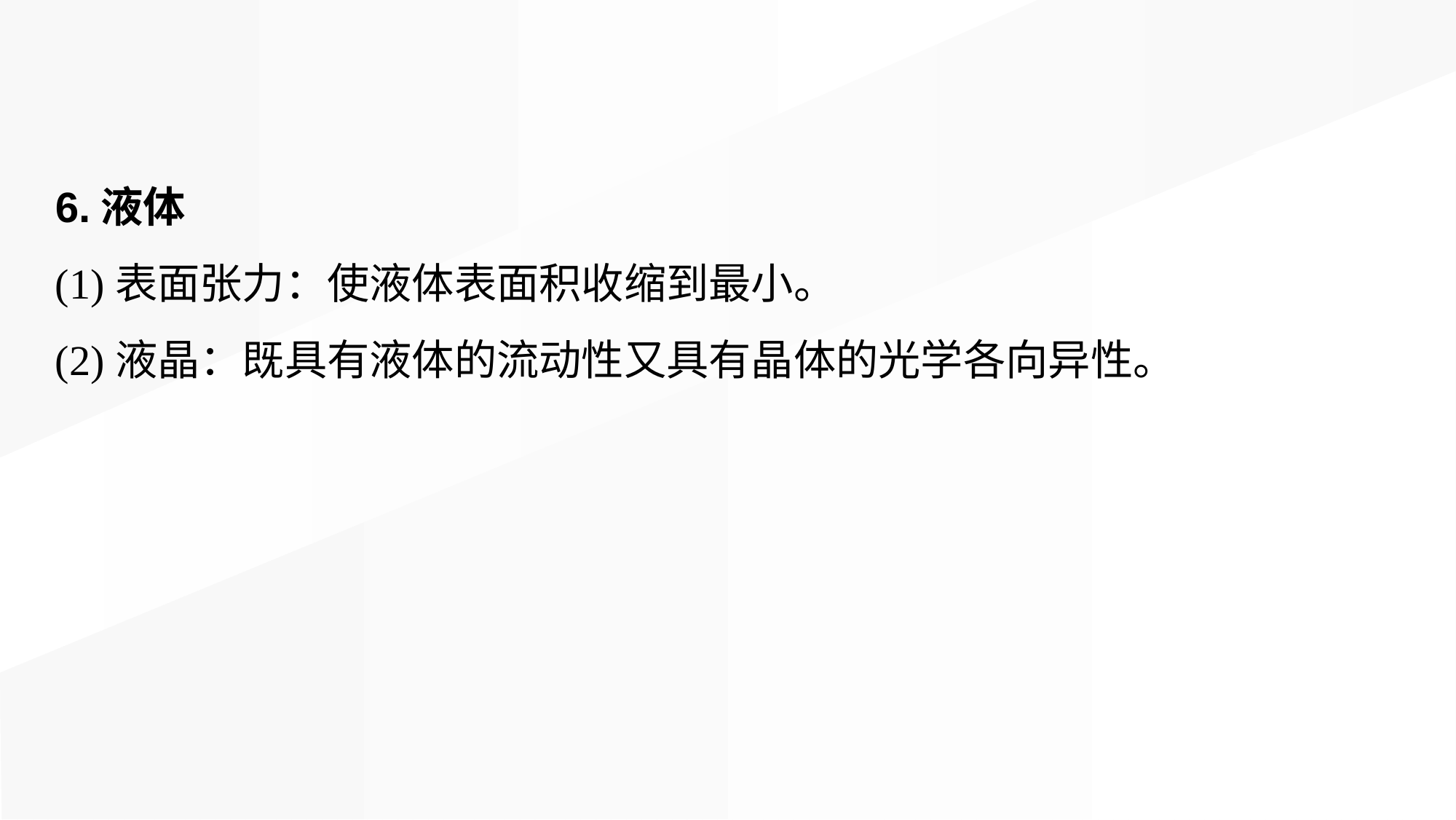

6.液体
(1)表面张力：使液体表面积收缩到最小。
(2)液晶：既具有液体的流动性又具有晶体的光学各向异性。